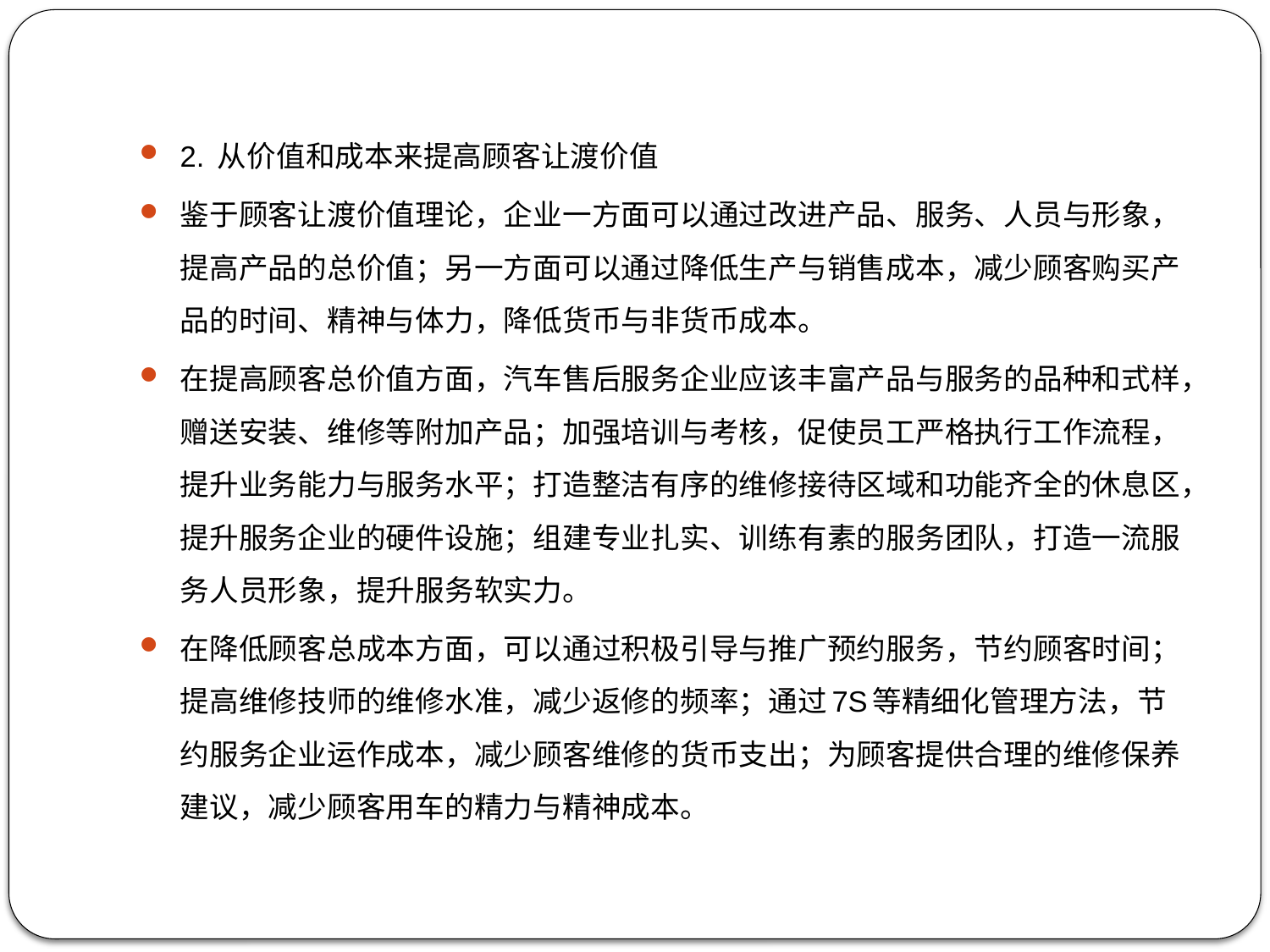

2. 从价值和成本来提高顾客让渡价值
鉴于顾客让渡价值理论，企业一方面可以通过改进产品、服务、人员与形象，提高产品的总价值；另一方面可以通过降低生产与销售成本，减少顾客购买产品的时间、精神与体力，降低货币与非货币成本。
在提高顾客总价值方面，汽车售后服务企业应该丰富产品与服务的品种和式样，赠送安装、维修等附加产品；加强培训与考核，促使员工严格执行工作流程，提升业务能力与服务水平；打造整洁有序的维修接待区域和功能齐全的休息区，提升服务企业的硬件设施；组建专业扎实、训练有素的服务团队，打造一流服务人员形象，提升服务软实力。
在降低顾客总成本方面，可以通过积极引导与推广预约服务，节约顾客时间；提高维修技师的维修水准，减少返修的频率；通过7S等精细化管理方法，节约服务企业运作成本，减少顾客维修的货币支出；为顾客提供合理的维修保养建议，减少顾客用车的精力与精神成本。